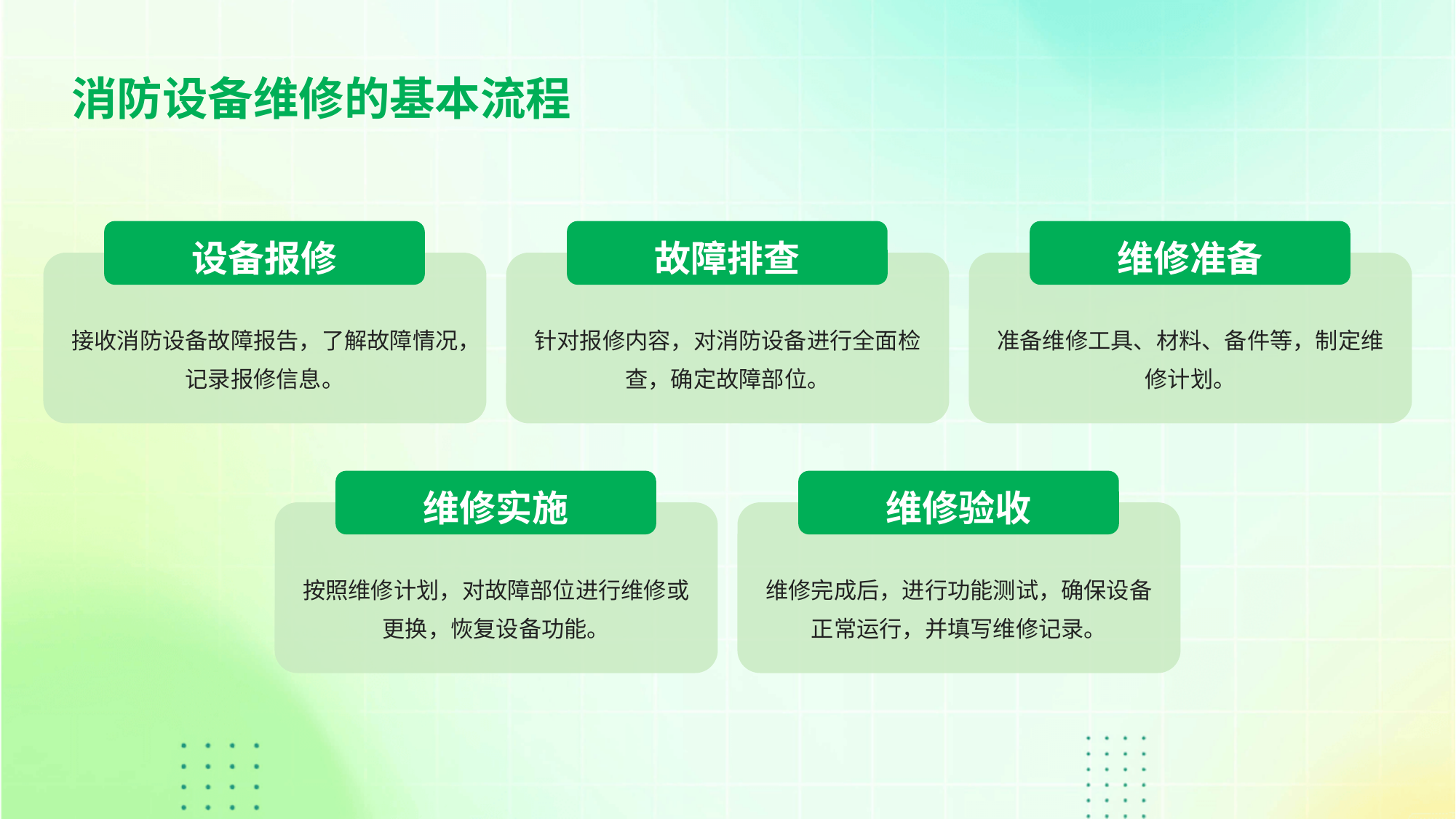

消防设备维修的基本流程

设备报修
故障排查
维修准备

接收消防设备故障报告，了解故障情况，记录报修信息。
针对报修内容，对消防设备进行全面检查，确定故障部位。
准备维修工具、材料、备件等，制定维修计划。

维修实施
维修验收

按照维修计划，对故障部位进行维修或更换，恢复设备功能。
维修完成后，进行功能测试，确保设备正常运行，并填写维修记录。